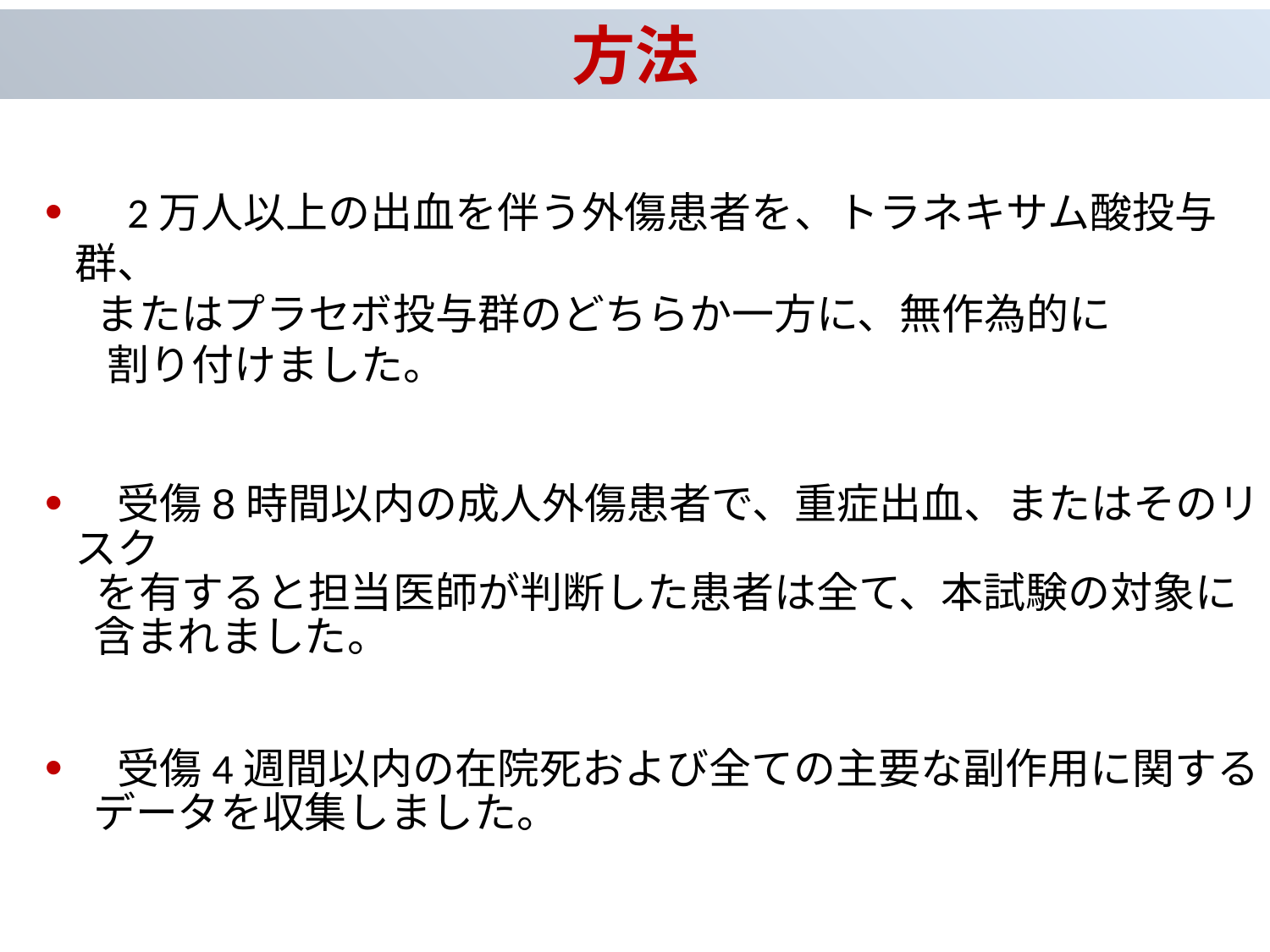

方法
　2万人以上の出血を伴う外傷患者を、トラネキサム酸投与群、
　 またはプラセボ投与群のどちらか一方に、無作為的に
 　割り付けました。

　受傷8時間以内の成人外傷患者で、重症出血、またはそのリスク
　 を有すると担当医師が判断した患者は全て、本試験の対象に
    含まれました。

　受傷4週間以内の在院死および全ての主要な副作用に関する
    データを収集しました。